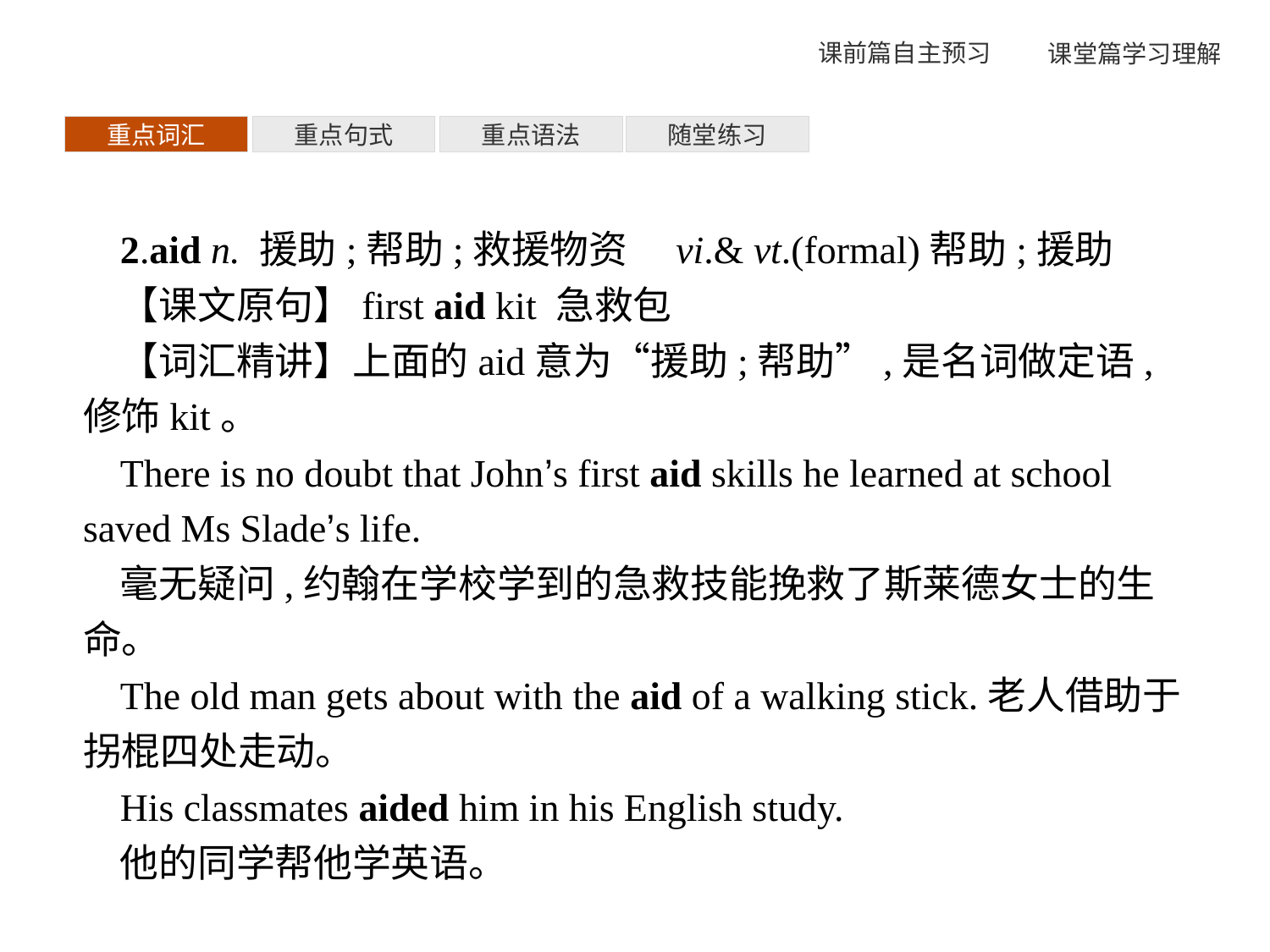

重点词汇
重点句式
重点语法
随堂练习
2.aid n. 援助;帮助;救援物资　vi.& vt.(formal)帮助;援助
【课文原句】first aid kit 急救包
【词汇精讲】上面的aid意为“援助;帮助”,是名词做定语,修饰kit。
There is no doubt that John’s first aid skills he learned at school saved Ms Slade’s life.
毫无疑问,约翰在学校学到的急救技能挽救了斯莱德女士的生命。
The old man gets about with the aid of a walking stick.老人借助于拐棍四处走动。
His classmates aided him in his English study.
他的同学帮他学英语。